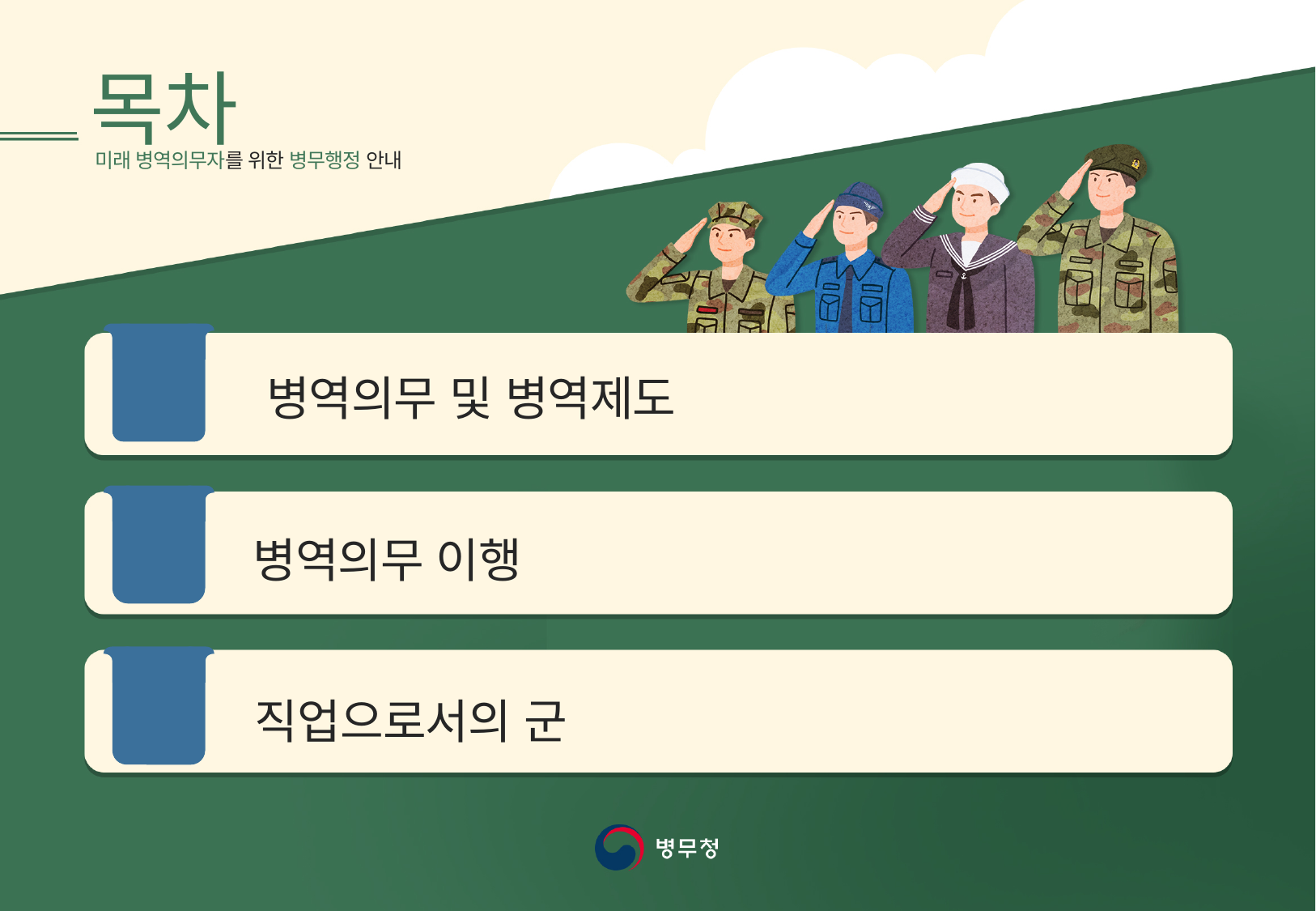

목차
미래 병역의무자를 위한 병무행정 안내

01
병역의무 및 병역제도

02
병역의무 이행

03
직업으로서의 군